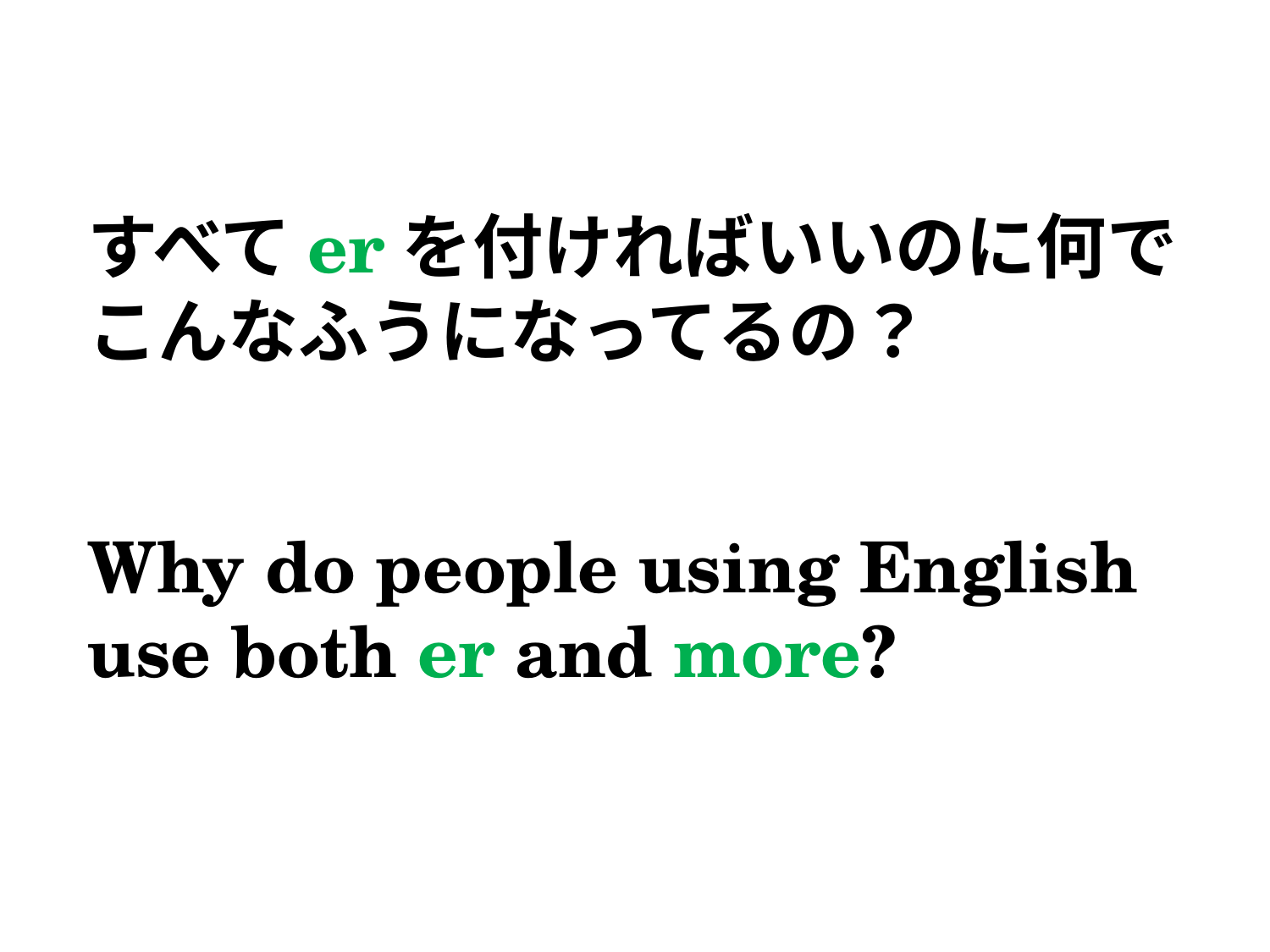

すべてerを付ければいいのに何で
こんなふうになってるの？
Why do people using English use both er and more?